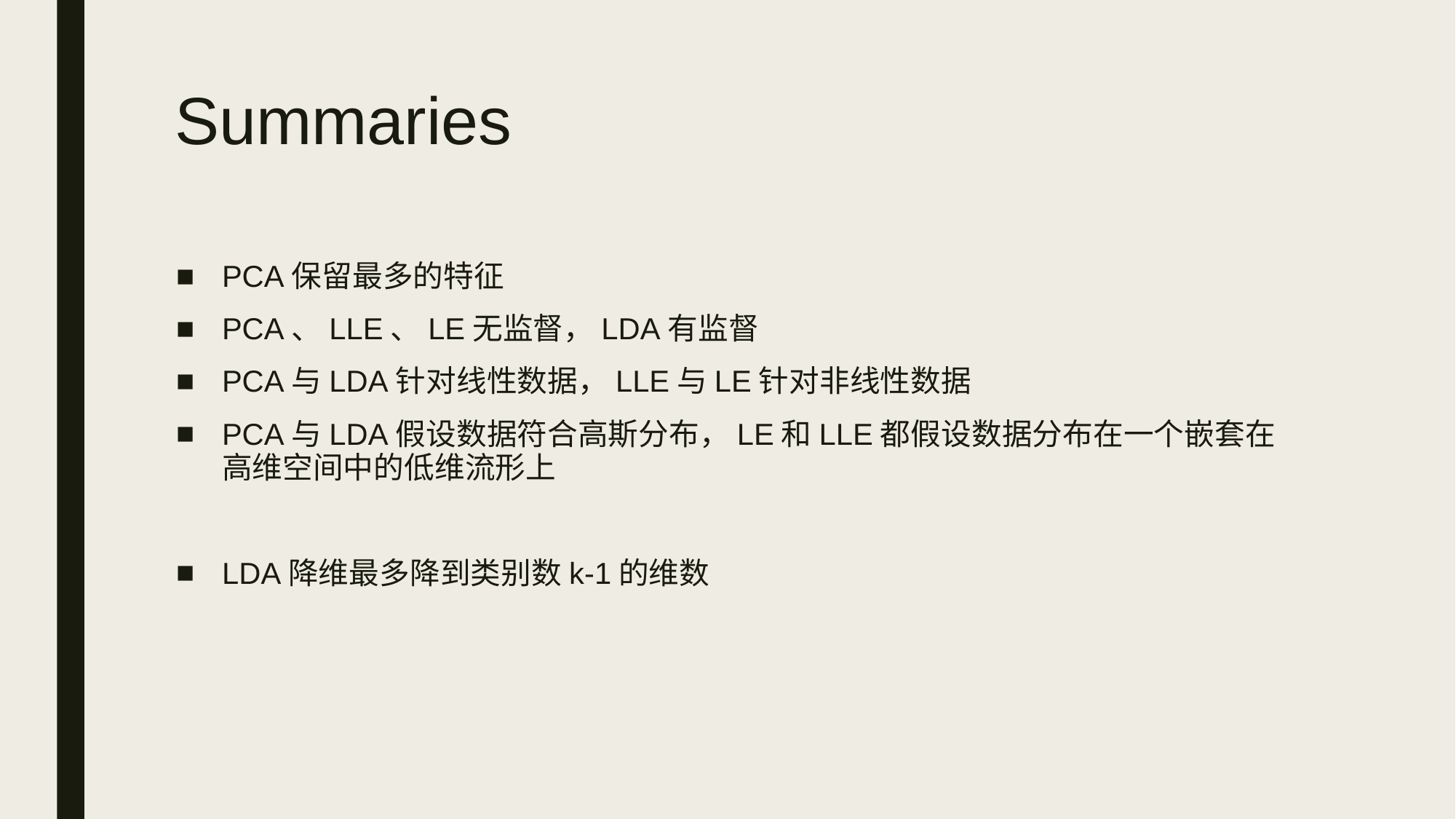

# Summaries

PCA保留最多的特征
PCA、LLE、LE无监督，LDA有监督
PCA与LDA针对线性数据，LLE与LE针对非线性数据
PCA与LDA假设数据符合高斯分布，LE和LLE都假设数据分布在一个嵌套在高维空间中的低维流形上

LDA降维最多降到类别数k-1的维数